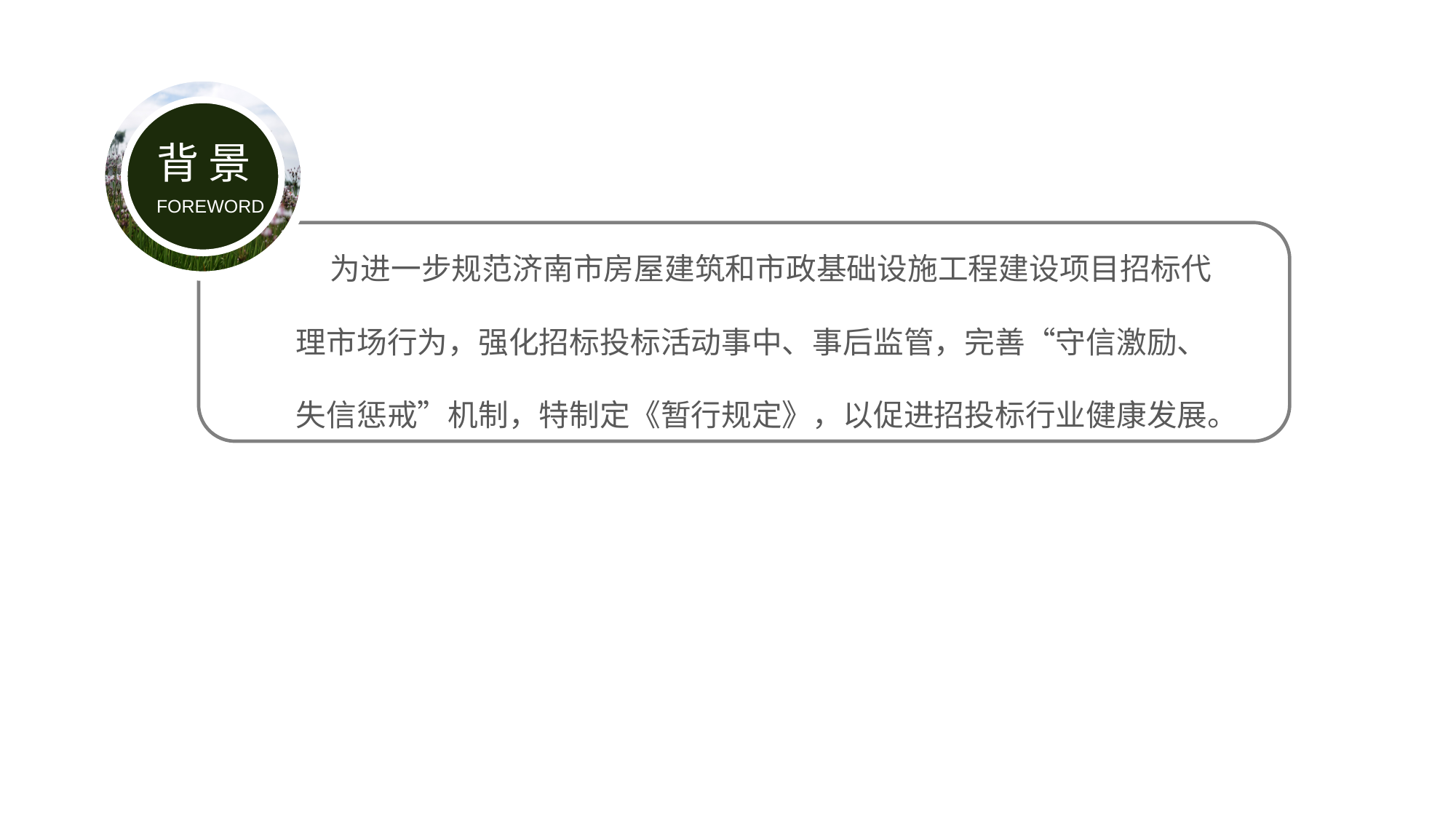

背 景
FOREWORD
    为进一步规范济南市房屋建筑和市政基础设施工程建设项目招标代理市场行为，强化招标投标活动事中、事后监管，完善“守信激励、失信惩戒”机制，特制定《暂行规定》，以促进招投标行业健康发展。